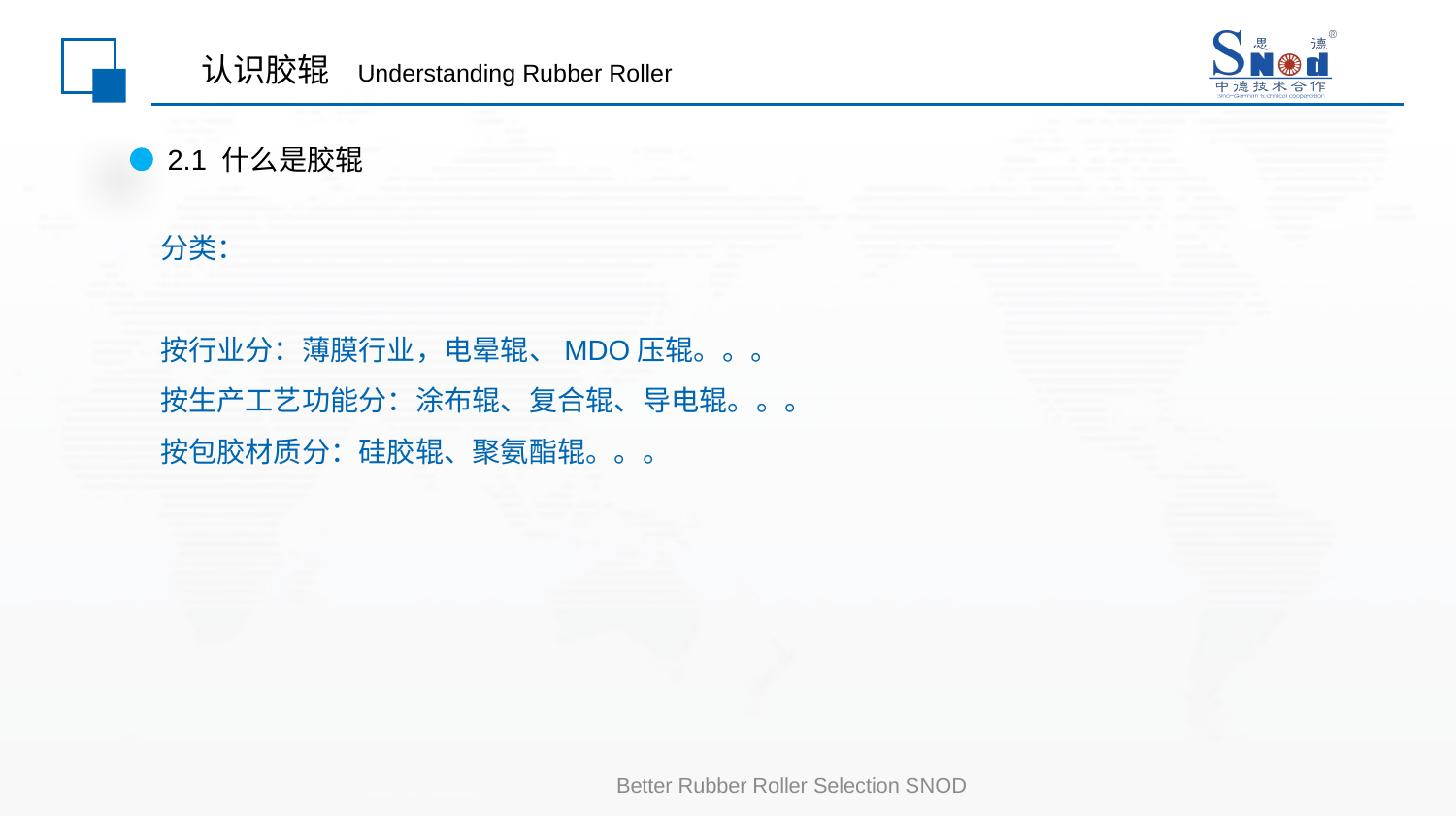

# 认识胶辊   Understanding Rubber Roller
2.1 什么是胶辊

分类：

按行业分：薄膜行业，电晕辊、MDO压辊。。。
按生产工艺功能分：涂布辊、复合辊、导电辊。。。
按包胶材质分：硅胶辊、聚氨酯辊。。。

27
Better Rubber Roller Selection SNOD